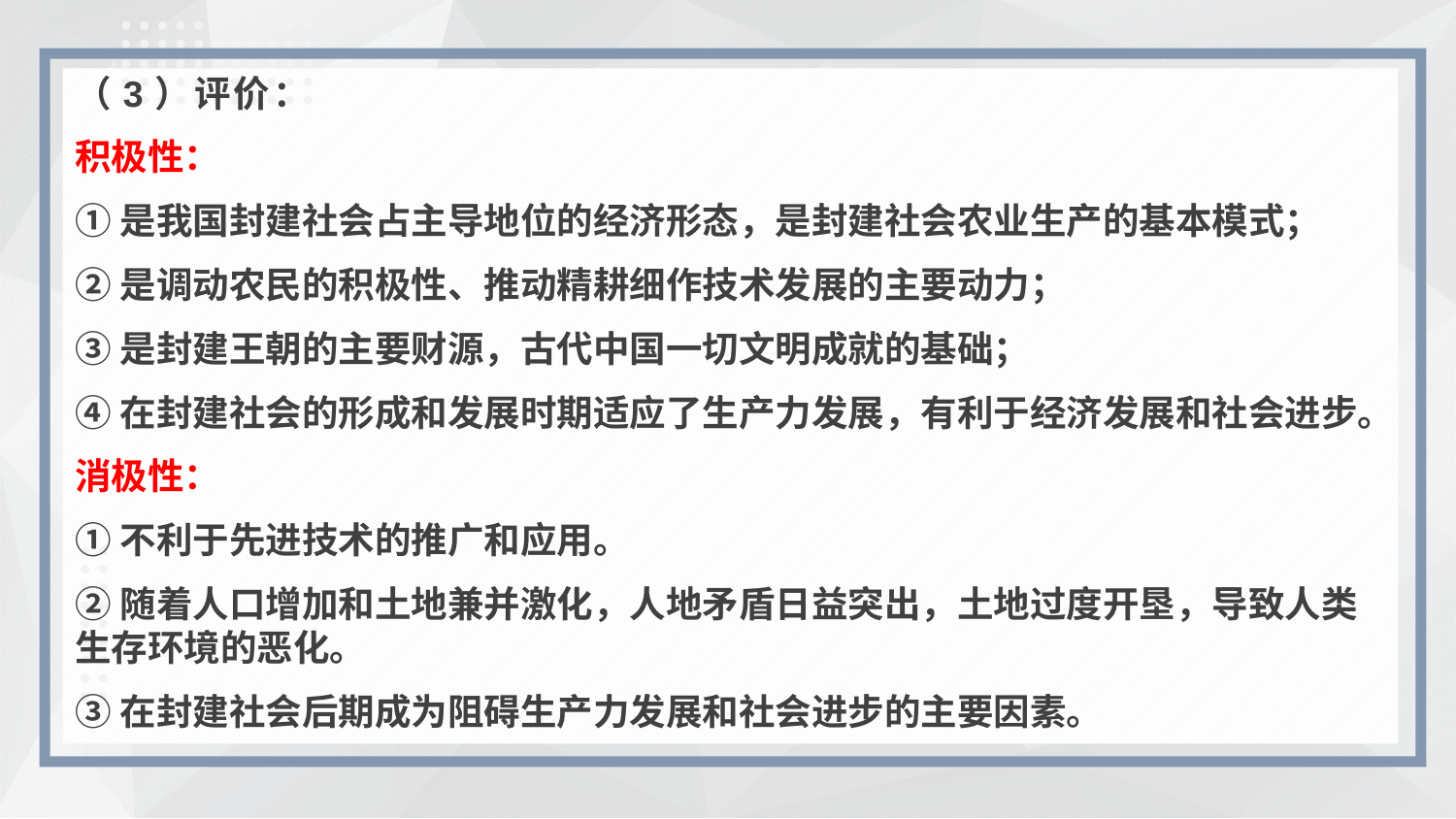

（3）评价：
积极性：
①是我国封建社会占主导地位的经济形态，是封建社会农业生产的基本模式；
②是调动农民的积极性、推动精耕细作技术发展的主要动力；
③是封建王朝的主要财源，古代中国一切文明成就的基础；
④在封建社会的形成和发展时期适应了生产力发展，有利于经济发展和社会进步。
消极性：
①不利于先进技术的推广和应用。
②随着人口增加和土地兼并激化，人地矛盾日益突出，土地过度开垦，导致人类生存环境的恶化。
③在封建社会后期成为阻碍生产力发展和社会进步的主要因素。